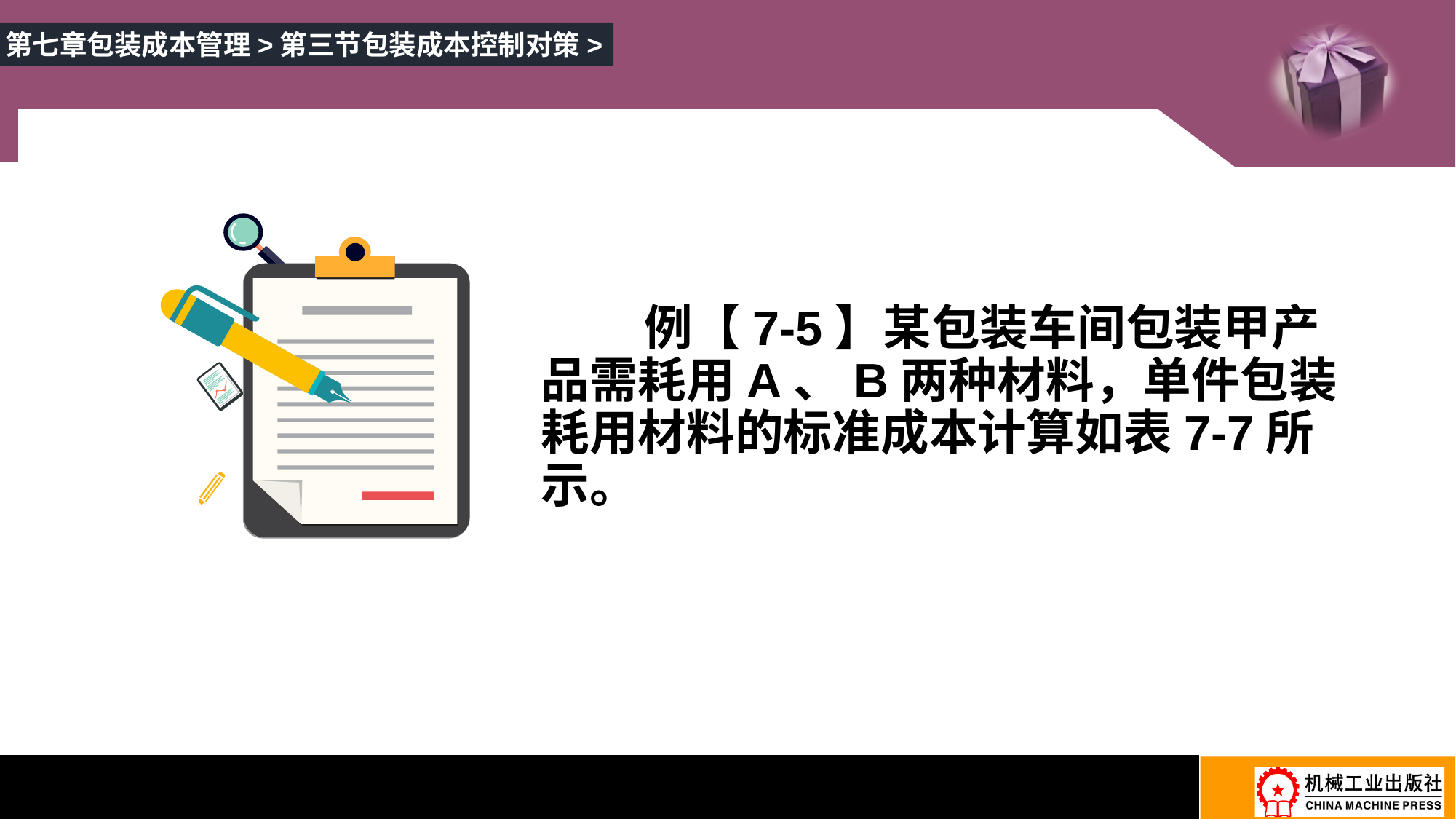

第七章包装成本管理>第三节包装成本控制对策>

例【7-5】某包装车间包装甲产品需耗用A、B两种材料，单件包装耗用材料的标准成本计算如表7-7所示。